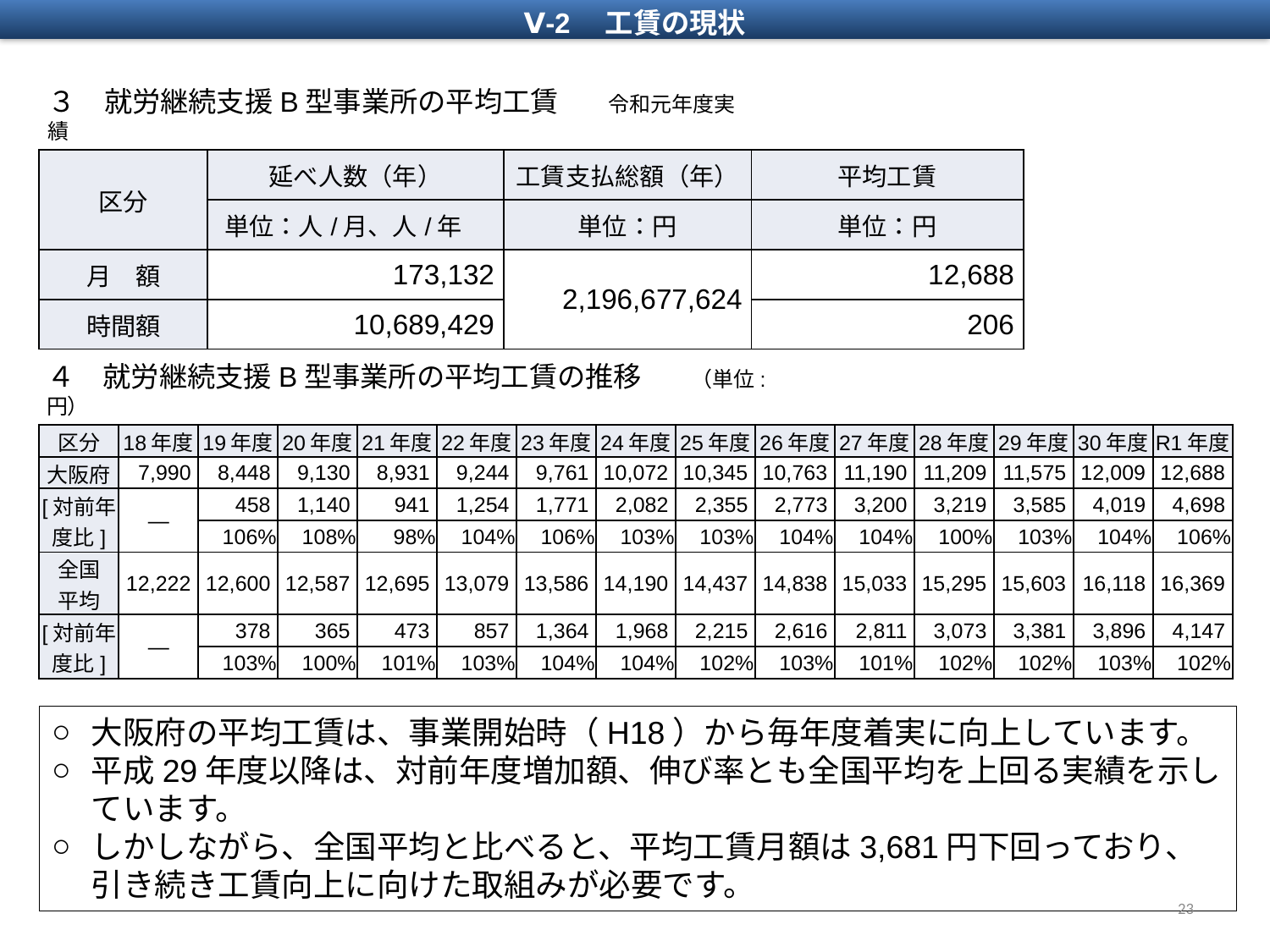

Ⅴ-2　工賃の現状
３　就労継続支援B型事業所の平均工賃　　令和元年度実績
| 区分 | 延べ人数（年） | 工賃支払総額（年） | 平均工賃 |
| --- | --- | --- | --- |
|  | 単位：人/月、人/年 | 単位：円 | 単位：円 |
| 月　額 | 173,132 | 2,196,677,624 | 12,688 |
| 時間額 | 10,689,429 |  | 206 |
４　就労継続支援B型事業所の平均工賃の推移　　（単位:円）
| 区分 | 18年度 | 19年度 | 20年度 | 21年度 | 22年度 | 23年度 | 24年度 | 25年度 | 26年度 | 27年度 | 28年度 | 29年度 | 30年度 | R1年度 |
| --- | --- | --- | --- | --- | --- | --- | --- | --- | --- | --- | --- | --- | --- | --- |
| 大阪府 | 7,990 | 8,448 | 9,130 | 8,931 | 9,244 | 9,761 | 10,072 | 10,345 | 10,763 | 11,190 | 11,209 | 11,575 | 12,009 | 12,688 |
| [対前年度比] | ― | 458 | 1,140 | 941 | 1,254 | 1,771 | 2,082 | 2,355 | 2,773 | 3,200 | 3,219 | 3,585 | 4,019 | 4,698 |
|  |  | 106% | 108% | 98% | 104% | 106% | 103% | 103% | 104% | 104% | 100% | 103% | 104% | 106% |
| 全国 平均 | 12,222 | 12,600 | 12,587 | 12,695 | 13,079 | 13,586 | 14,190 | 14,437 | 14,838 | 15,033 | 15,295 | 15,603 | 16,118 | 16,369 |
| [対前年度比] | ― | 378 | 365 | 473 | 857 | 1,364 | 1,968 | 2,215 | 2,616 | 2,811 | 3,073 | 3,381 | 3,896 | 4,147 |
|  |  | 103% | 100% | 101% | 103% | 104% | 104% | 102% | 103% | 101% | 102% | 102% | 103% | 102% |
大阪府の平均工賃は、事業開始時（H18）から毎年度着実に向上しています。
平成29年度以降は、対前年度増加額、伸び率とも全国平均を上回る実績を示しています。
しかしながら、全国平均と比べると、平均工賃月額は3,681円下回っており、引き続き工賃向上に向けた取組みが必要です。
23